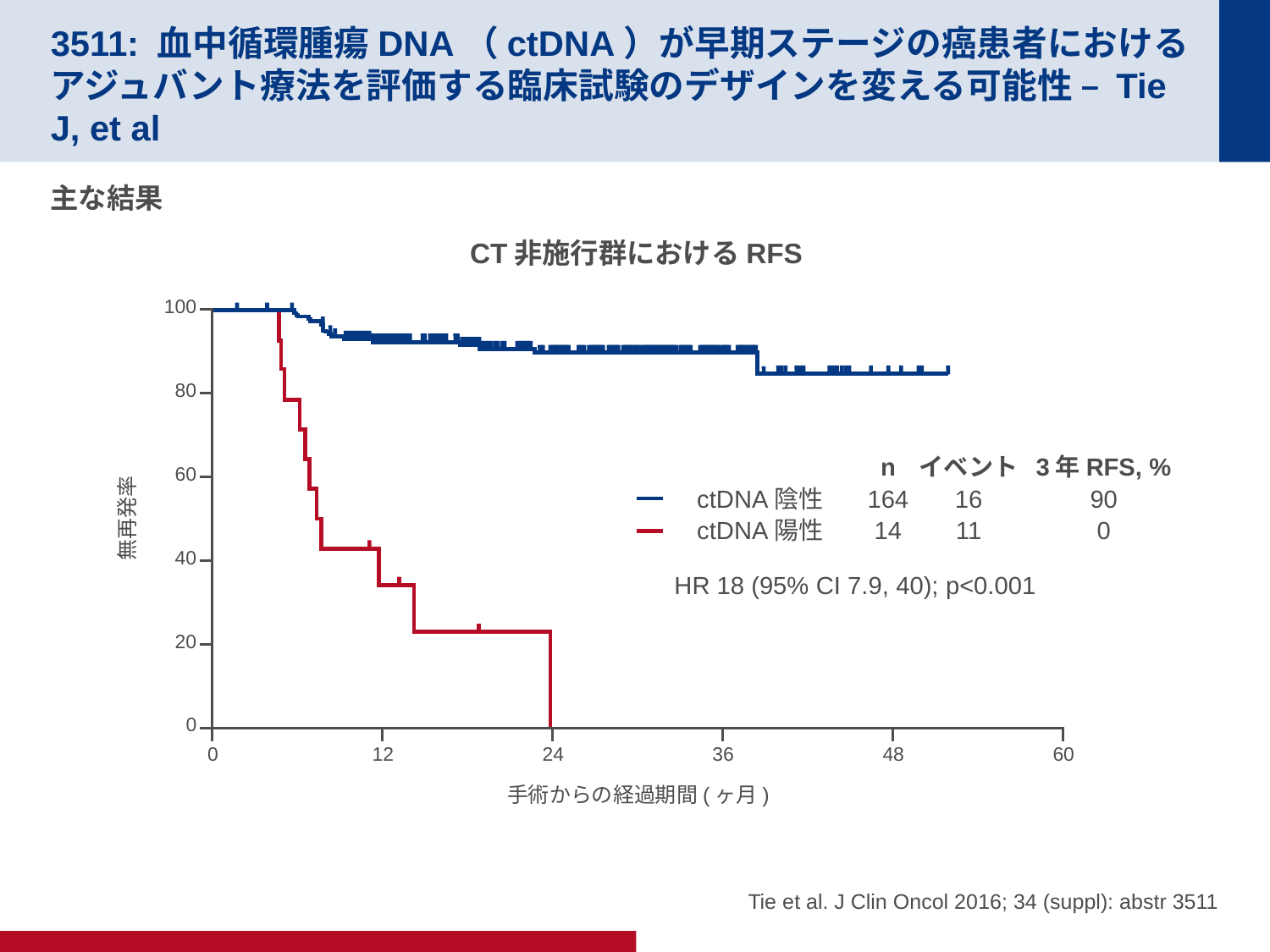

# 3511: 血中循環腫瘍DNA（ctDNA）が早期ステージの癌患者におけるアジュバント療法を評価する臨床試験のデザインを変える可能性 – Tie J, et al
主な結果

CT非施行群におけるRFS
100

80

ctDNA陰性
ctDNA陽性
n
164
14
イベント
16
11
3年RFS, %
90
0
60
無再発率
40
HR 18 (95% CI 7.9, 40); p<0.001
20
0
0
12
24
36
48
60
手術からの経過期間(ヶ月)
Tie et al. J Clin Oncol 2016; 34 (suppl): abstr 3511